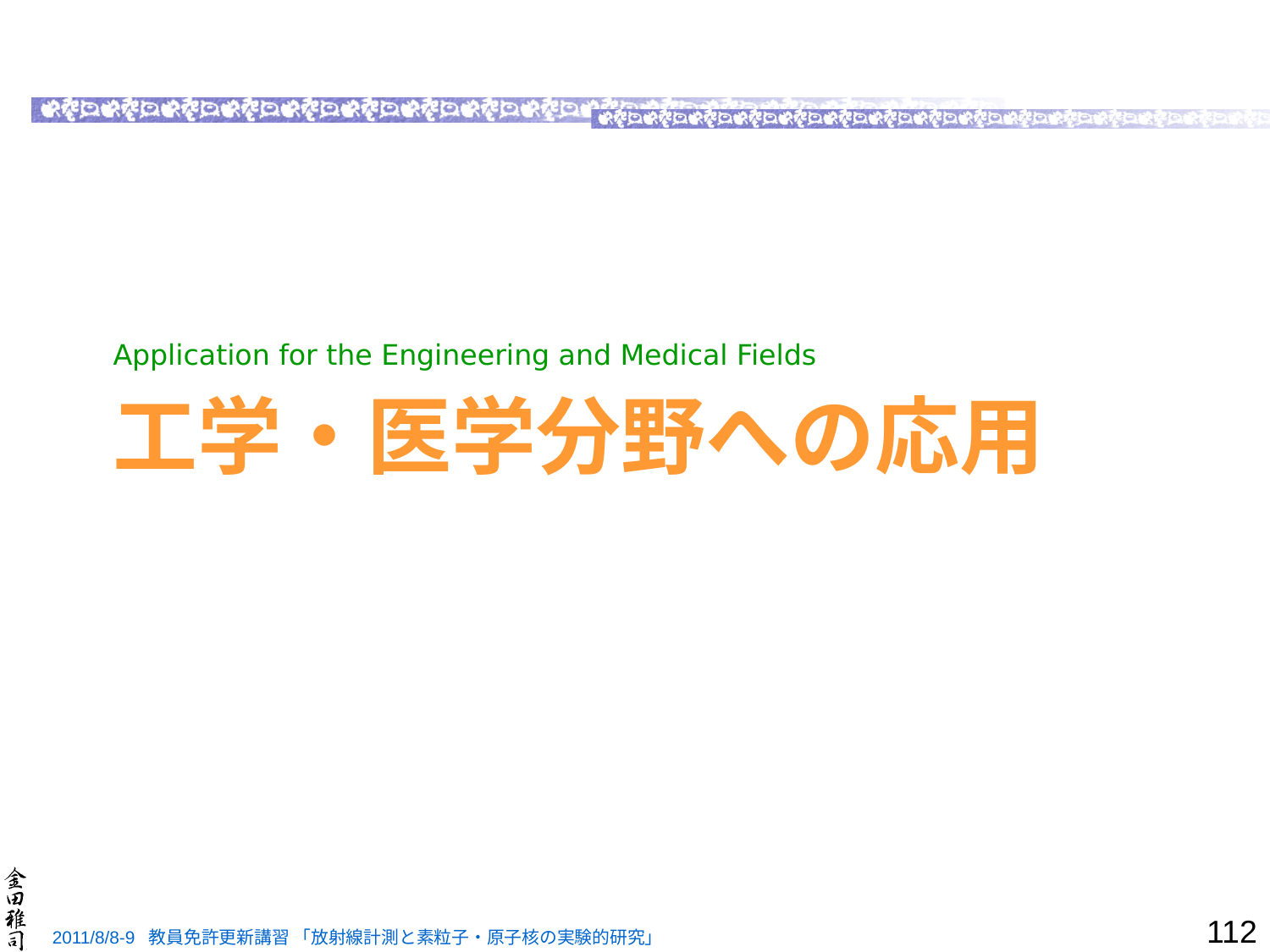

Application for the Engineering and Medical Fields
# 工学・医学分野への応用
112
2011/8/8-9  教員免許更新講習 「放射線計測と素粒子・原子核の実験的研究」